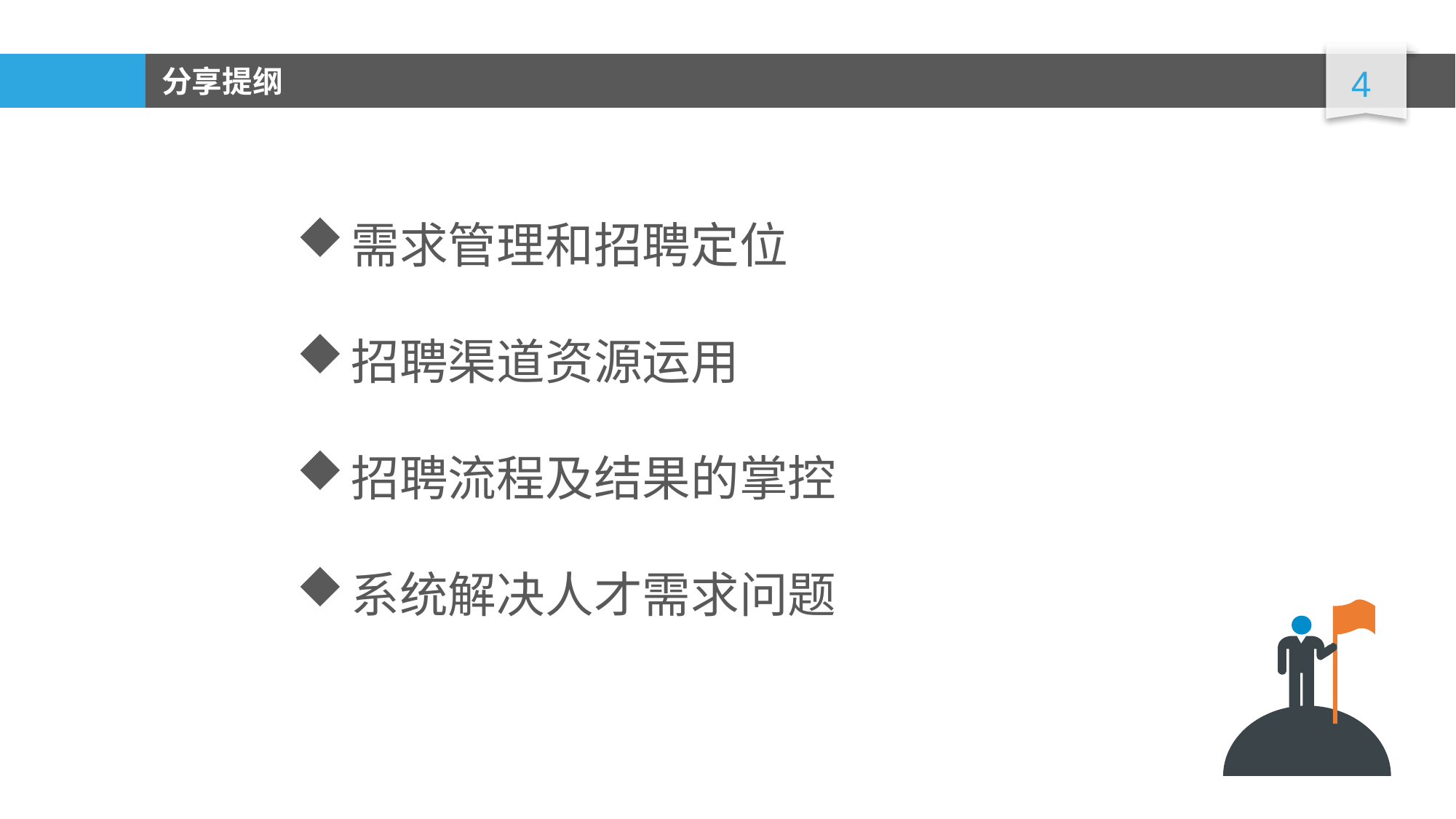

分享提纲

需求管理和招聘定位

招聘渠道资源运用

招聘流程及结果的掌控

系统解决人才需求问题